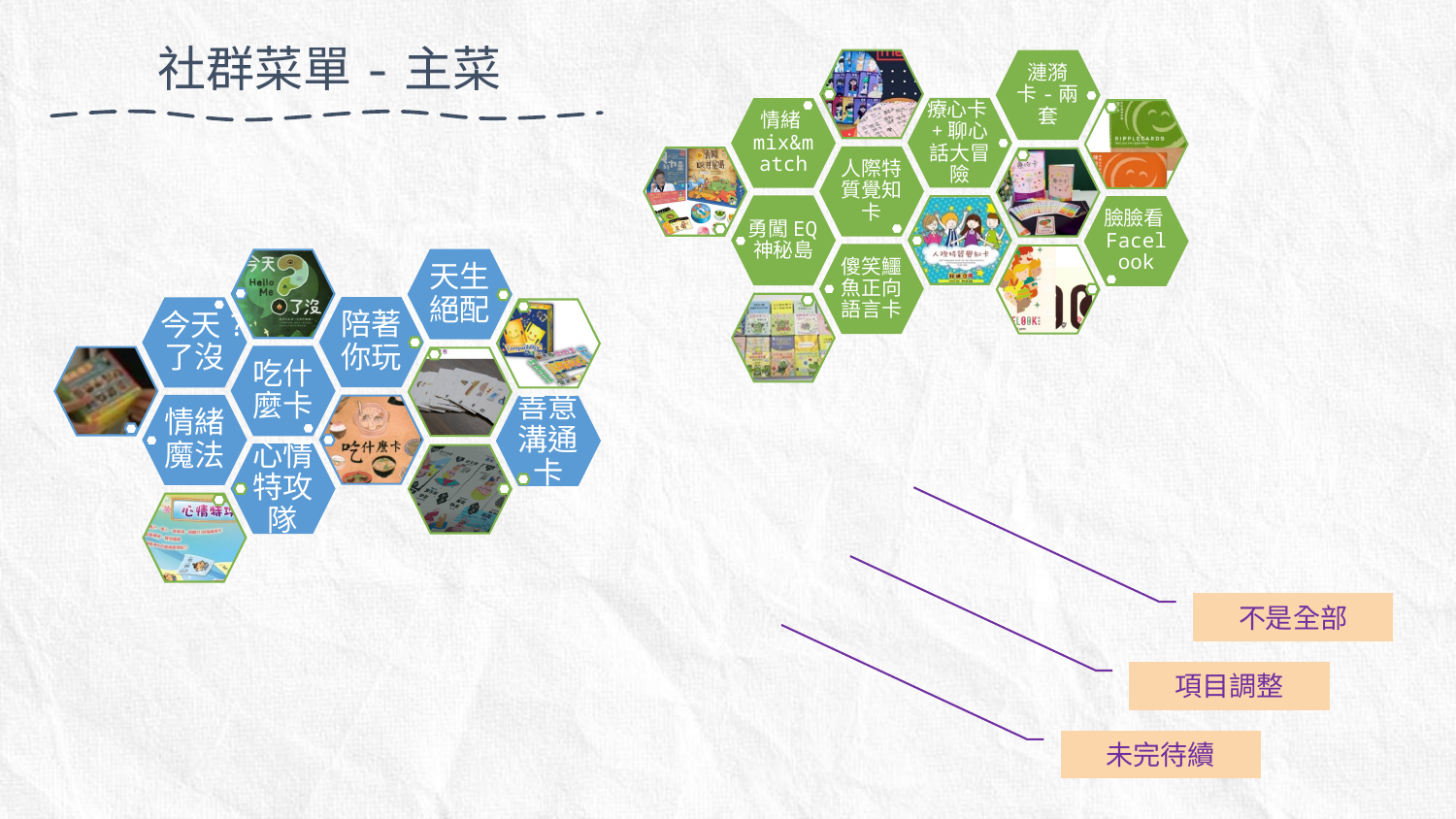

社群菜單-主菜
勇闖EQ神秘島
人際特質覺知卡
情緒mix&match
療心卡+聊心話大冒險
漣漪卡-兩套
臉臉看Facelook
傻笑鱷魚正向語言卡
情緒魔法
吃什麼卡
今天?了沒
陪著你玩
天生絕配
善意溝通卡
心情特攻隊

不是全部
項目調整
未完待續